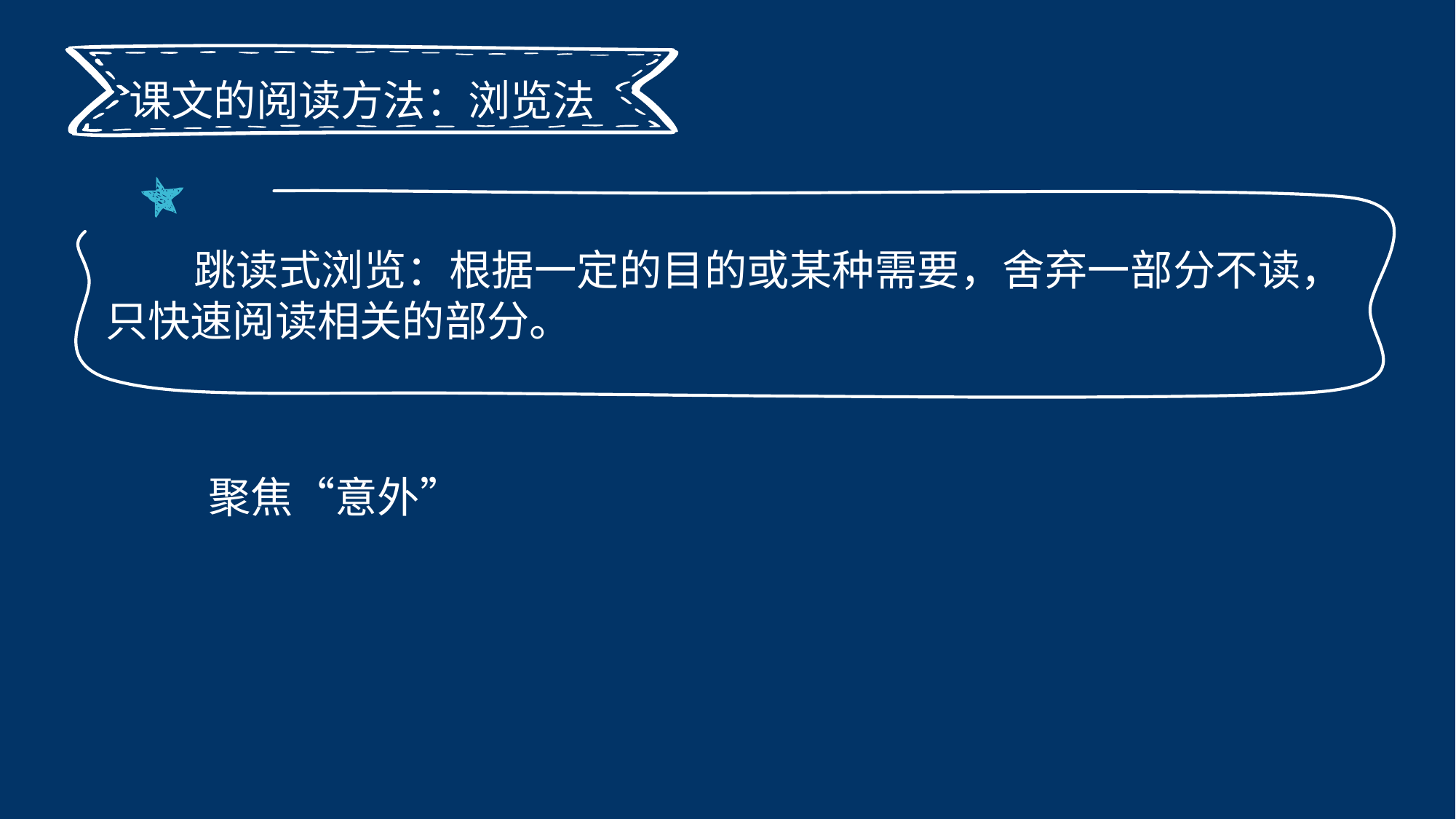

课文的阅读方法：浏览法

        跳读式浏览：根据一定的目的或某种需要，舍弃一部分不读，只快速阅读相关的部分。

聚焦“意外”